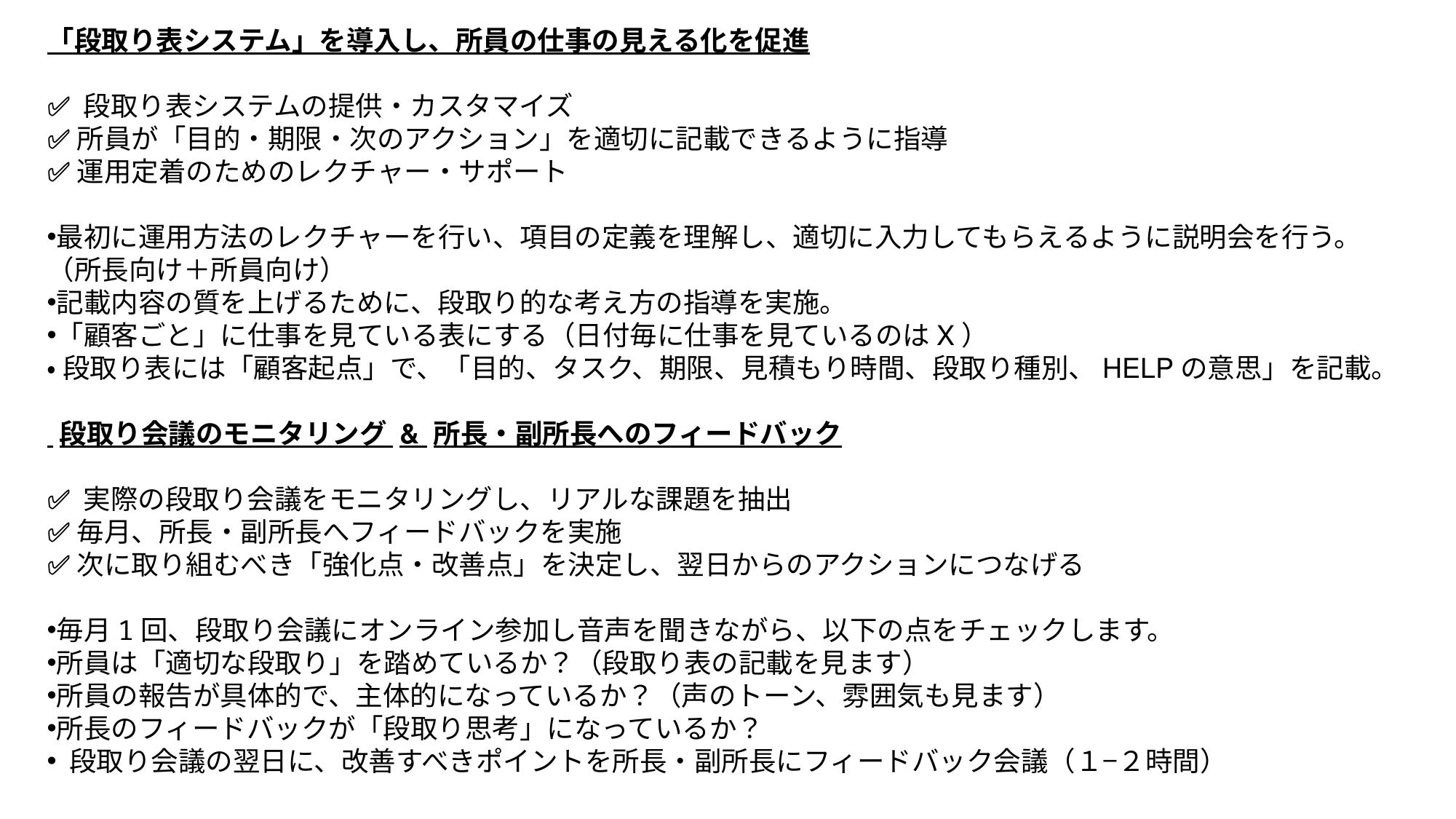

「段取り表システム」を導入し、所員の仕事の見える化を促進

✅ 段取り表システムの提供・カスタマイズ
✅ 所員が「目的・期限・次のアクション」を適切に記載できるように指導
✅ 運用定着のためのレクチャー・サポート

最初に運用方法のレクチャーを行い、項目の定義を理解し、適切に入力してもらえるように説明会を行う。
（所長向け＋所員向け）
記載内容の質を上げるために、段取り的な考え方の指導を実施。
「顧客ごと」に仕事を見ている表にする（日付毎に仕事を見ているのはX）
•段取り表には「顧客起点」で、「目的、タスク、期限、見積もり時間、段取り種別、HELPの意思」を記載。

 段取り会議のモニタリング & 所長・副所長へのフィードバック

✅ 実際の段取り会議をモニタリングし、リアルな課題を抽出
✅ 毎月、所長・副所長へフィードバックを実施
✅ 次に取り組むべき「強化点・改善点」を決定し、翌日からのアクションにつなげる

毎月1回、段取り会議にオンライン参加し音声を聞きながら、以下の点をチェックします。
所員は「適切な段取り」を踏めているか？（段取り表の記載を見ます）
所員の報告が具体的で、主体的になっているか？（声のトーン、雰囲気も見ます）
所長のフィードバックが「段取り思考」になっているか？
 段取り会議の翌日に、改善すべきポイントを所長・副所長にフィードバック会議（１−２時間）